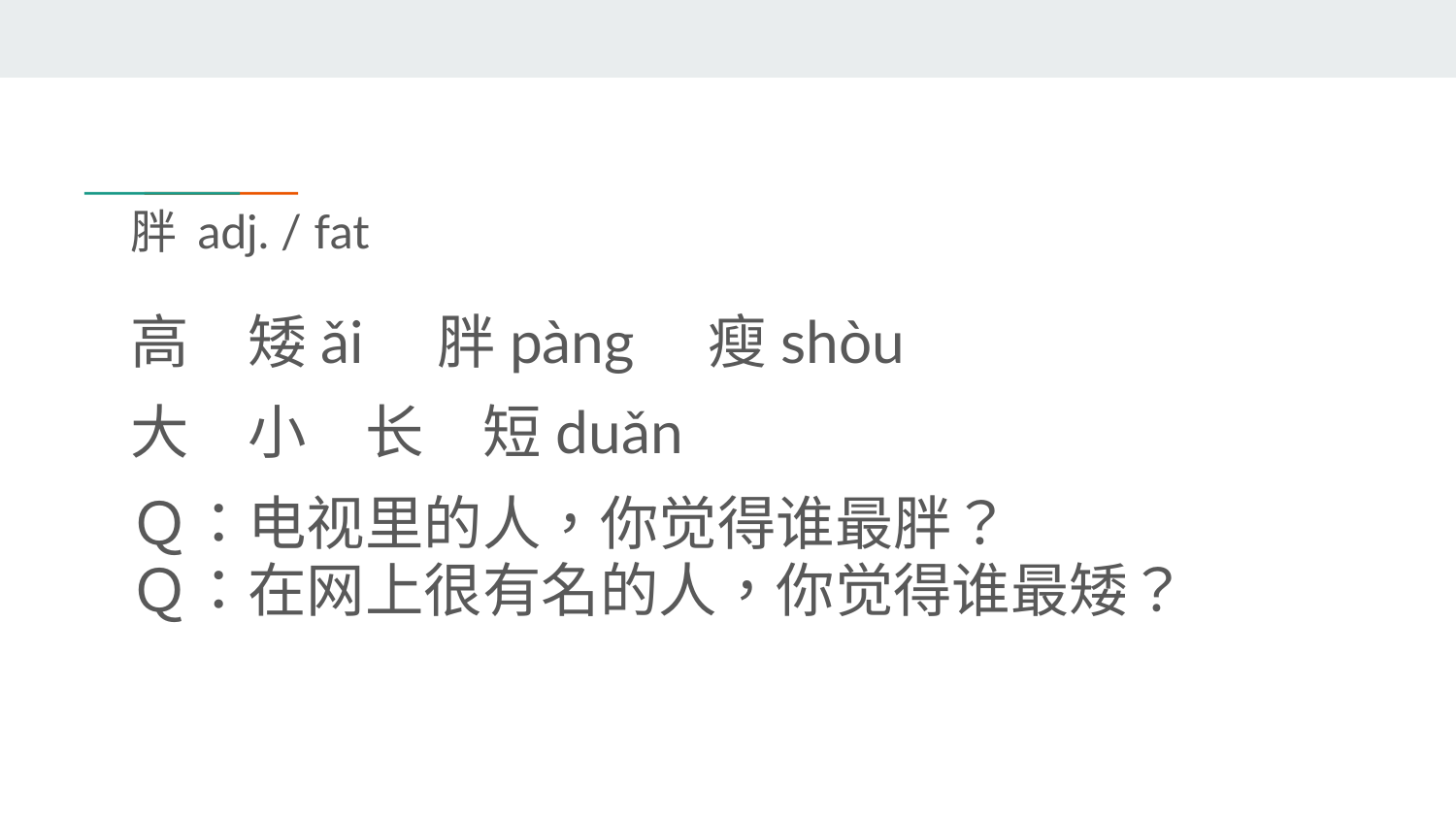

# 胖 adj. / fat

高　矮ǎi　胖pàng　瘦shòu
大　小　长　短duǎn
Ｑ：电视里的人，你觉得谁最胖？
Ｑ：在网上很有名的人，你觉得谁最矮？